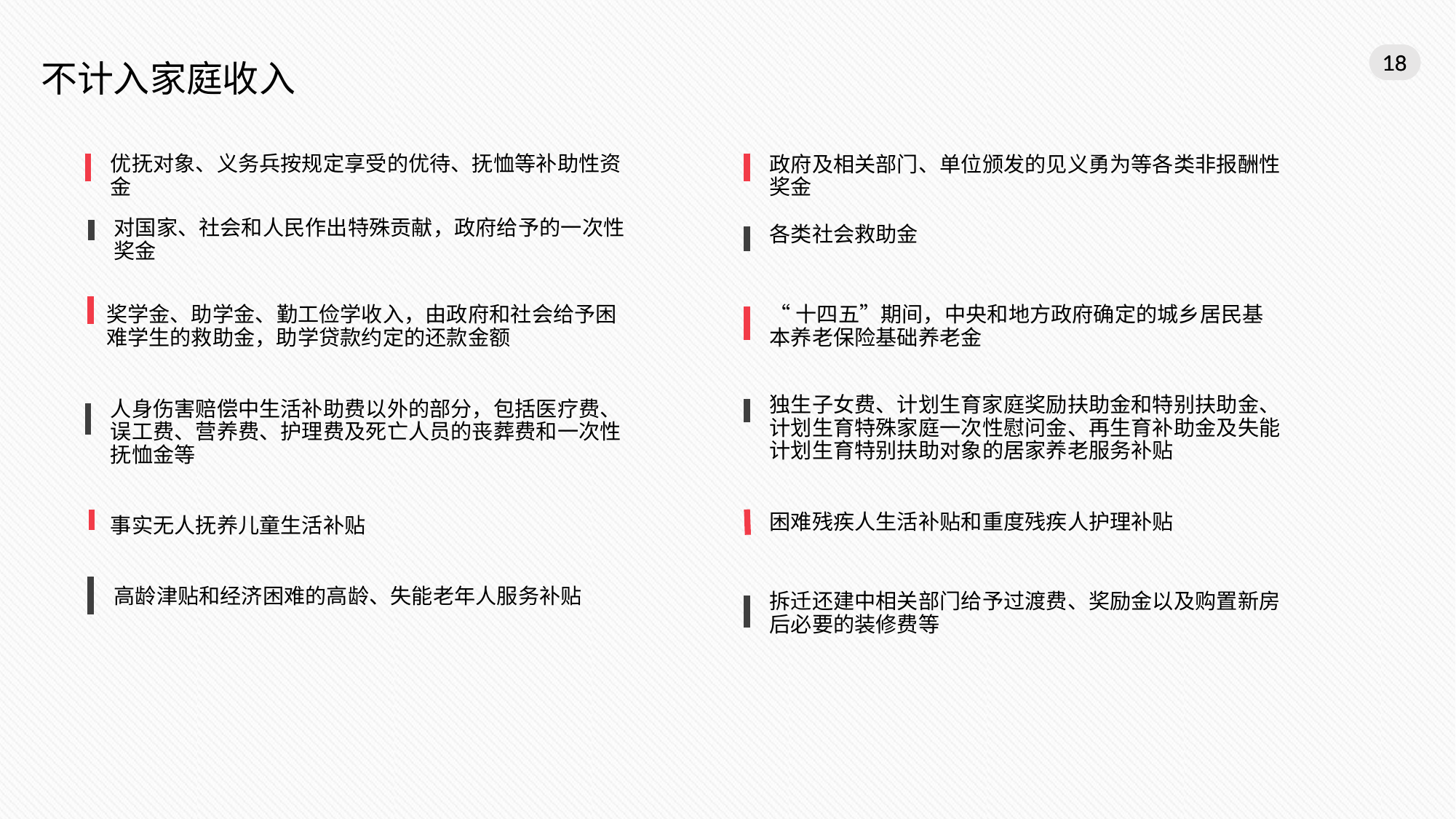

18
18
不计入家庭收入
优抚对象、义务兵按规定享受的优待、抚恤等补助性资金
政府及相关部门、单位颁发的见义勇为等各类非报酬性奖金

对国家、社会和人民作出特殊贡献，政府给予的一次性奖金
各类社会救助金
奖学金、助学金、勤工俭学收入，由政府和社会给予困难学生的救助金，助学贷款约定的还款金额
“十四五”期间，中央和地方政府确定的城乡居民基本养老保险基础养老金
独生子女费、计划生育家庭奖励扶助金和特别扶助金、计划生育特殊家庭一次性慰问金、再生育补助金及失能计划生育特别扶助对象的居家养老服务补贴
人身伤害赔偿中生活补助费以外的部分，包括医疗费、误工费、营养费、护理费及死亡人员的丧葬费和一次性抚恤金等
困难残疾人生活补贴和重度残疾人护理补贴
事实无人抚养儿童生活补贴
高龄津贴和经济困难的高龄、失能老年人服务补贴
拆迁还建中相关部门给予过渡费、奖励金以及购置新房后必要的装修费等